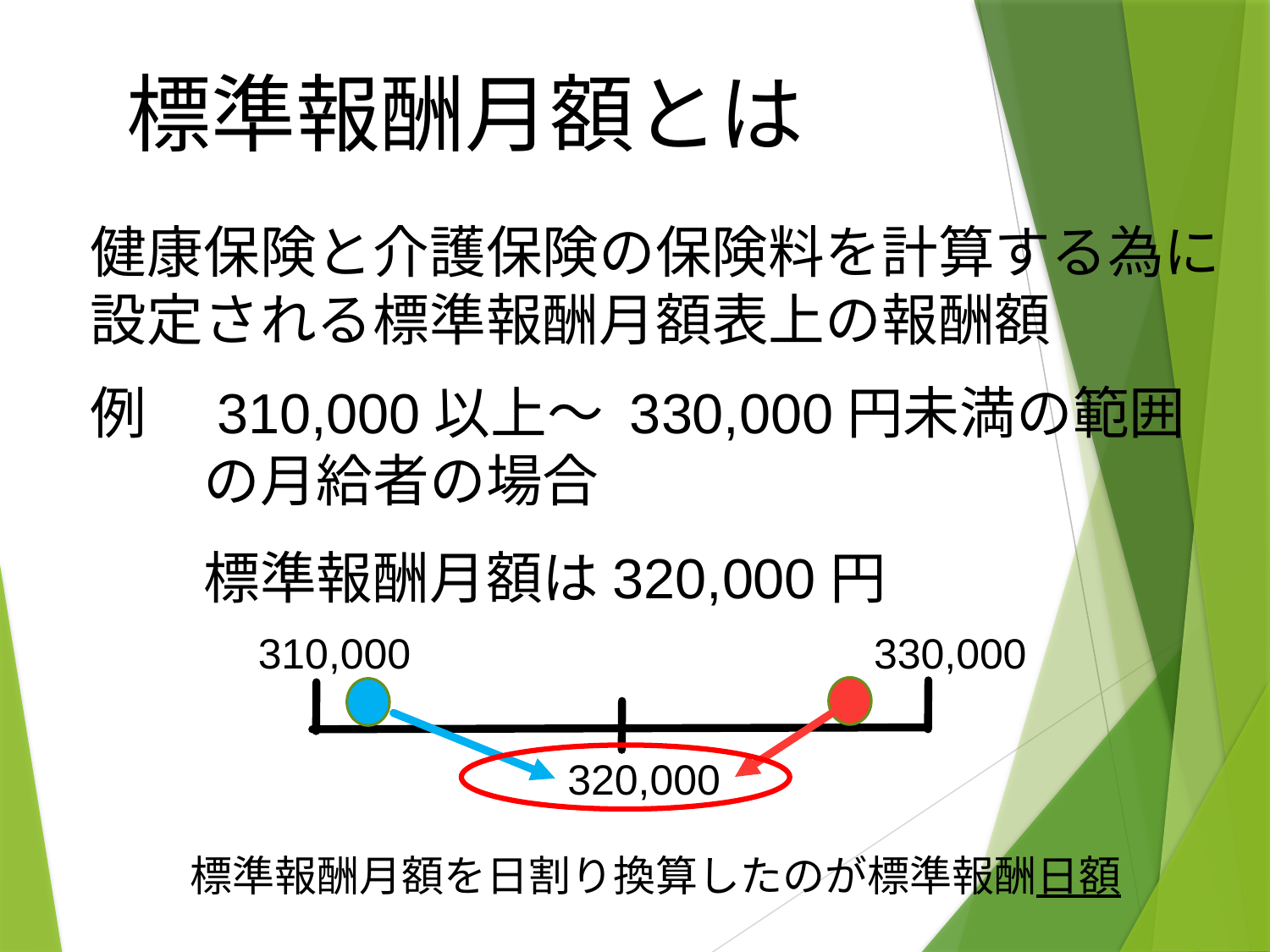

標準報酬月額とは
健康保険と介護保険の保険料を計算する為に
設定される標準報酬月額表上の報酬額

例　310,000以上～ 330,000円未満の範囲
　　の月給者の場合

　　標準報酬月額は320,000円
310,000
330,000

320,000
標準報酬月額を日割り換算したのが標準報酬日額